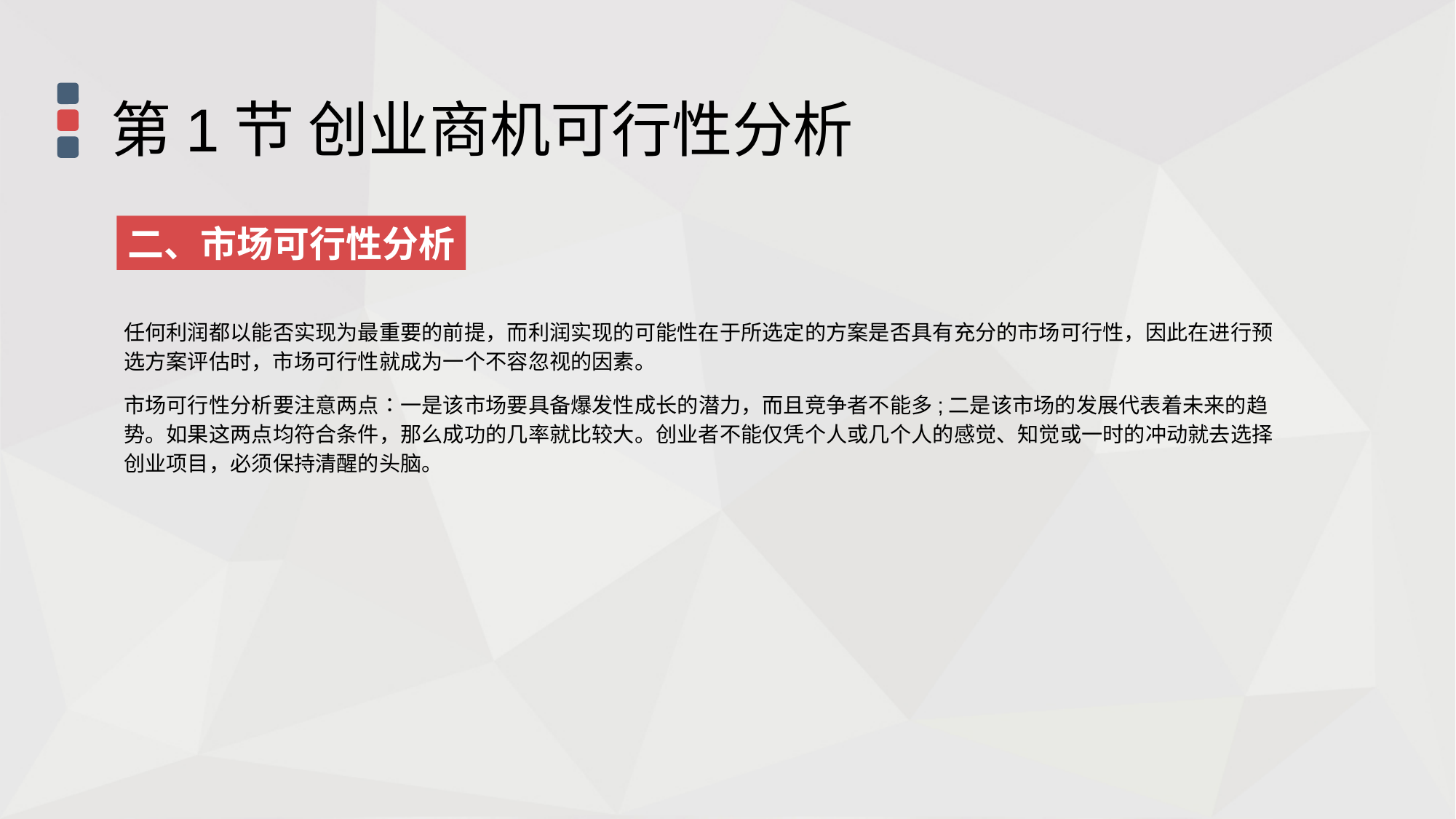

第1节 创业商机可行性分析
二、市场可行性分析
任何利润都以能否实现为最重要的前提，而利润实现的可能性在于所选定的方案是否具有充分的市场可行性，因此在进行预选方案评估时，市场可行性就成为一个不容忽视的因素。
市场可行性分析要注意两点∶一是该市场要具备爆发性成长的潜力，而且竞争者不能多;二是该市场的发展代表着未来的趋势。如果这两点均符合条件，那么成功的几率就比较大。创业者不能仅凭个人或几个人的感觉、知觉或一时的冲动就去选择创业项目，必须保持清醒的头脑。